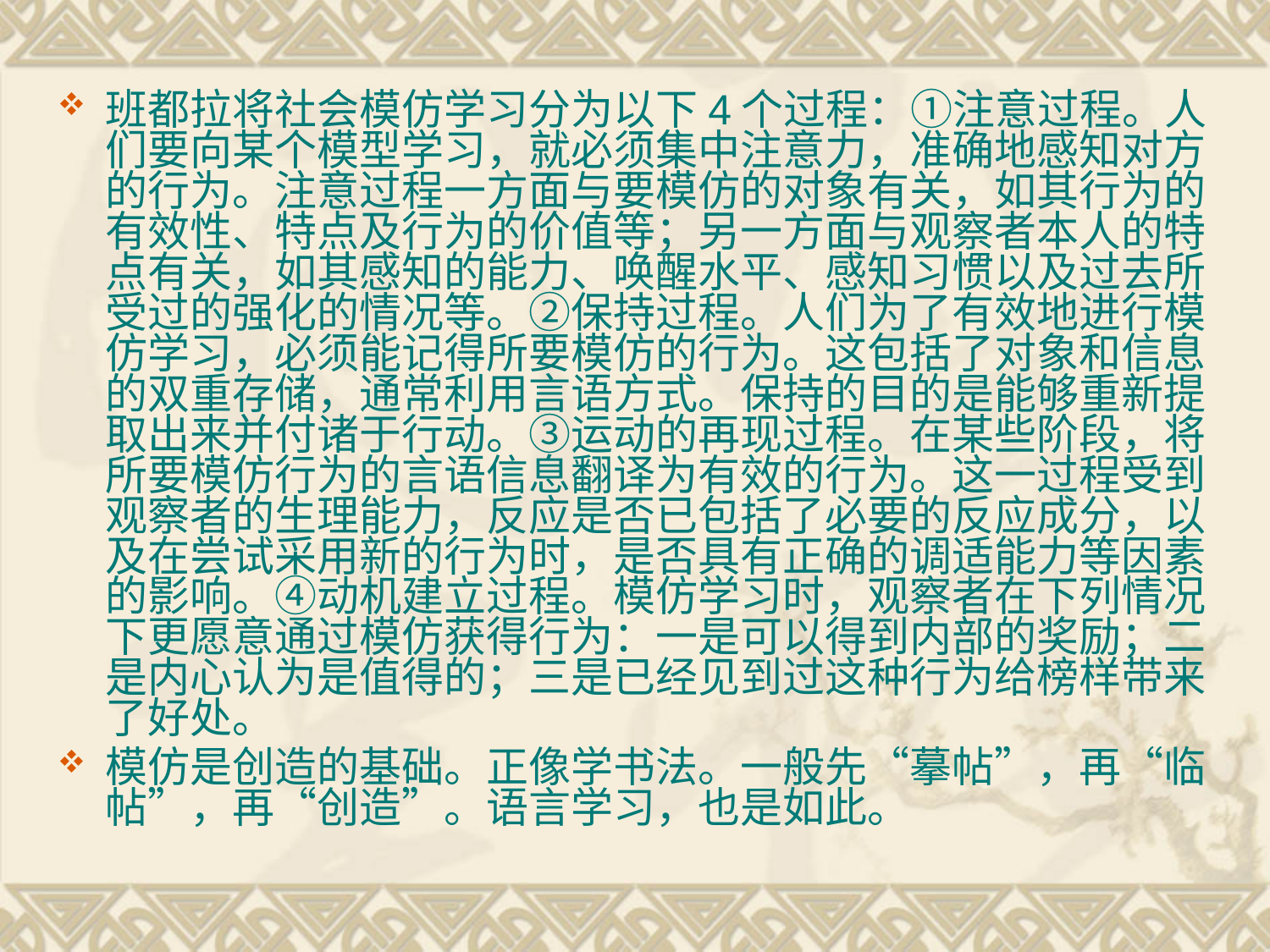

班都拉将社会模仿学习分为以下4个过程：①注意过程。人们要向某个模型学习，就必须集中注意力，准确地感知对方的行为。注意过程一方面与要模仿的对象有关，如其行为的有效性、特点及行为的价值等；另一方面与观察者本人的特点有关，如其感知的能力、唤醒水平、感知习惯以及过去所受过的强化的情况等。②保持过程。人们为了有效地进行模仿学习，必须能记得所要模仿的行为。这包括了对象和信息的双重存储，通常利用言语方式。保持的目的是能够重新提取出来并付诸于行动。③运动的再现过程。在某些阶段，将所要模仿行为的言语信息翻译为有效的行为。这一过程受到观察者的生理能力，反应是否已包括了必要的反应成分，以及在尝试采用新的行为时，是否具有正确的调适能力等因素的影响。④动机建立过程。模仿学习时，观察者在下列情况下更愿意通过模仿获得行为：一是可以得到内部的奖励；二是内心认为是值得的；三是已经见到过这种行为给榜样带来了好处。
模仿是创造的基础。正像学书法。一般先“摹帖”，再“临帖”，再“创造”。语言学习，也是如此。